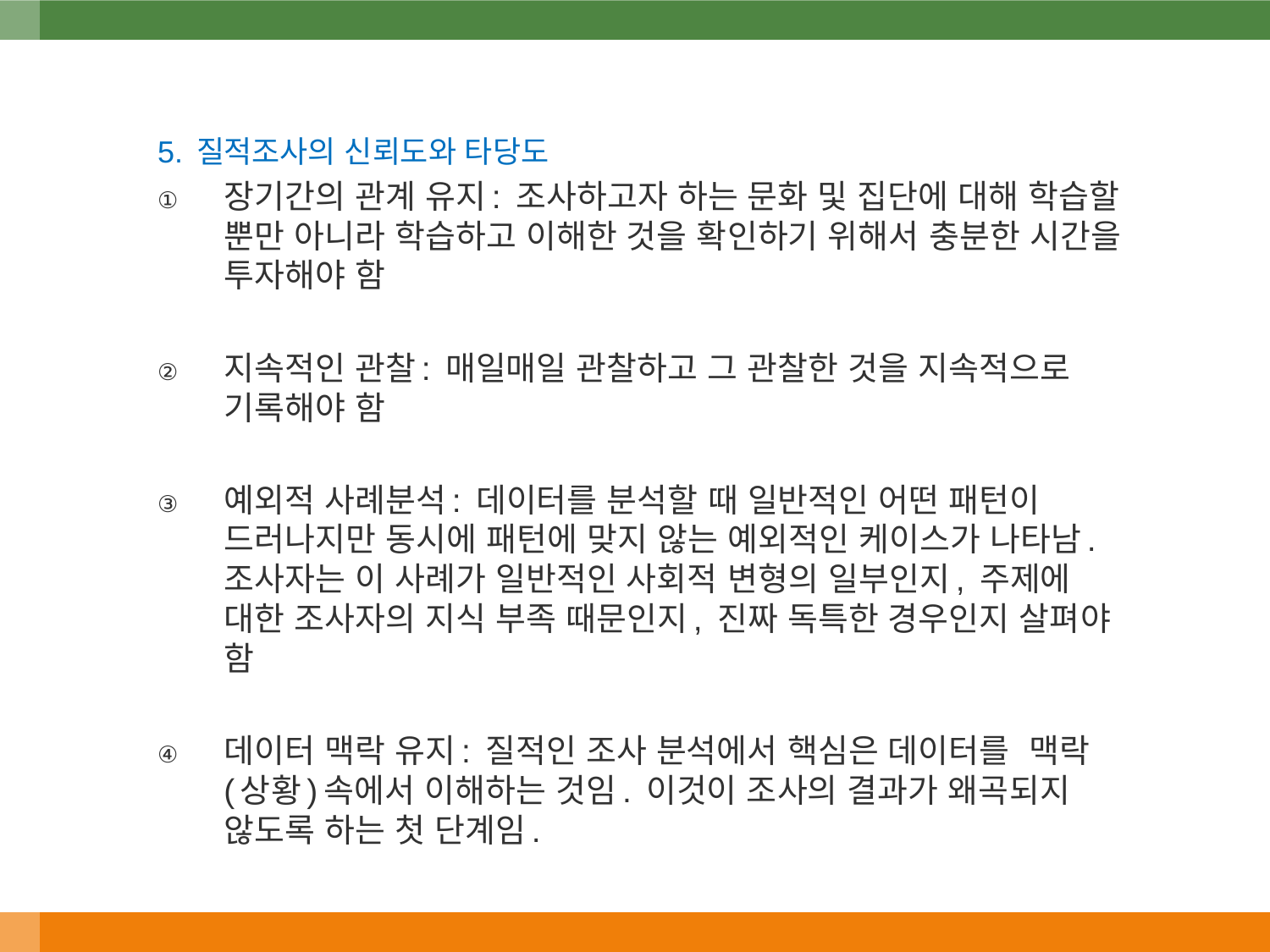

5. 질적조사의 신뢰도와 타당도
장기간의 관계 유지: 조사하고자 하는 문화 및 집단에 대해 학습할 뿐만 아니라 학습하고 이해한 것을 확인하기 위해서 충분한 시간을 투자해야 함

지속적인 관찰: 매일매일 관찰하고 그 관찰한 것을 지속적으로 기록해야 함

예외적 사례분석: 데이터를 분석할 때 일반적인 어떤 패턴이 드러나지만 동시에 패턴에 맞지 않는 예외적인 케이스가 나타남.조사자는 이 사례가 일반적인 사회적 변형의 일부인지, 주제에 대한 조사자의 지식 부족 때문인지, 진짜 독특한 경우인지 살펴야 함

데이터 맥락 유지: 질적인 조사 분석에서 핵심은 데이터를  맥락(상황)속에서 이해하는 것임. 이것이 조사의 결과가 왜곡되지 않도록 하는 첫 단계임.